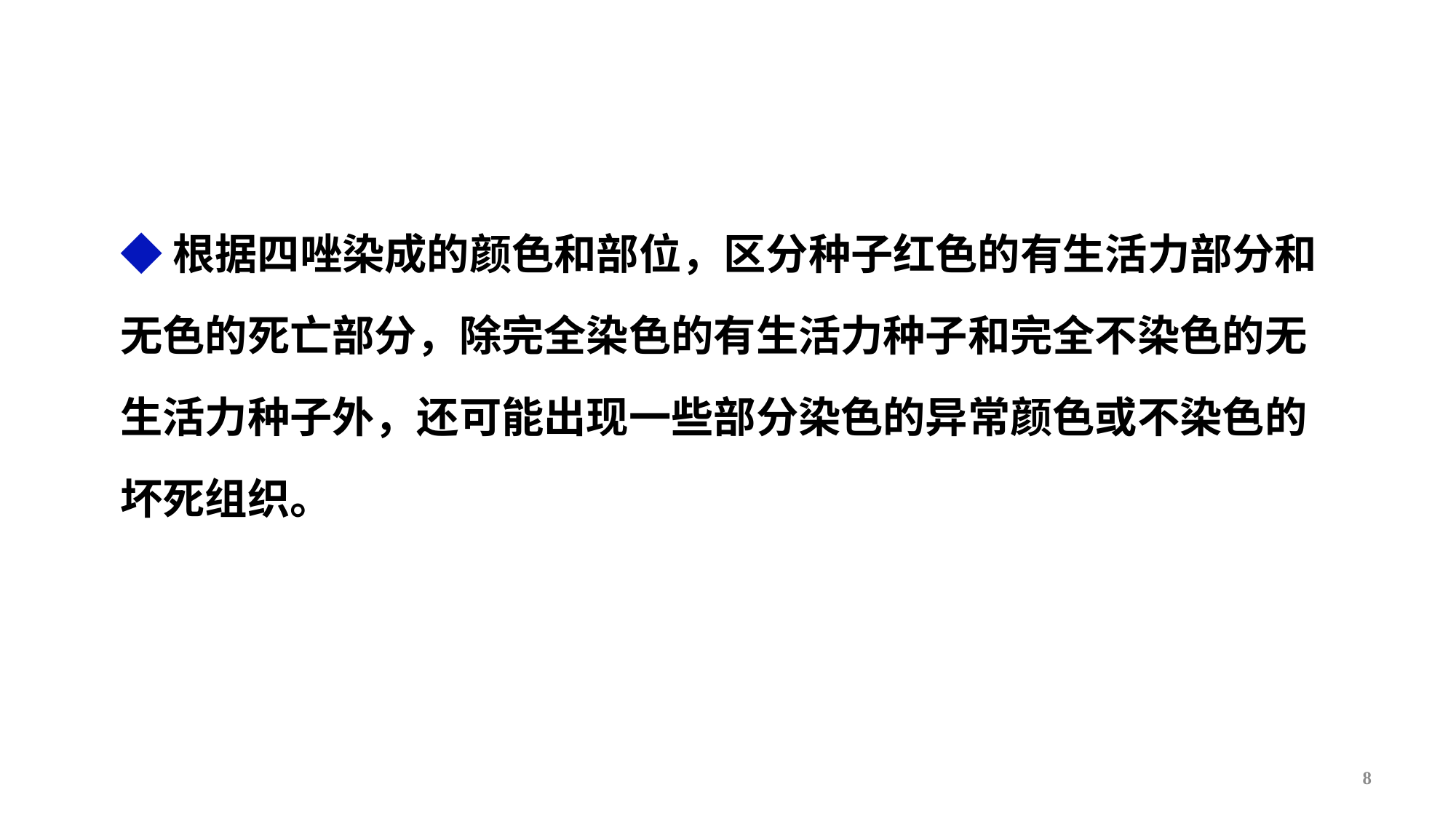

◆根据四唑染成的颜色和部位，区分种子红色的有生活力部分和无色的死亡部分，除完全染色的有生活力种子和完全不染色的无生活力种子外，还可能出现一些部分染色的异常颜色或不染色的坏死组织。

8